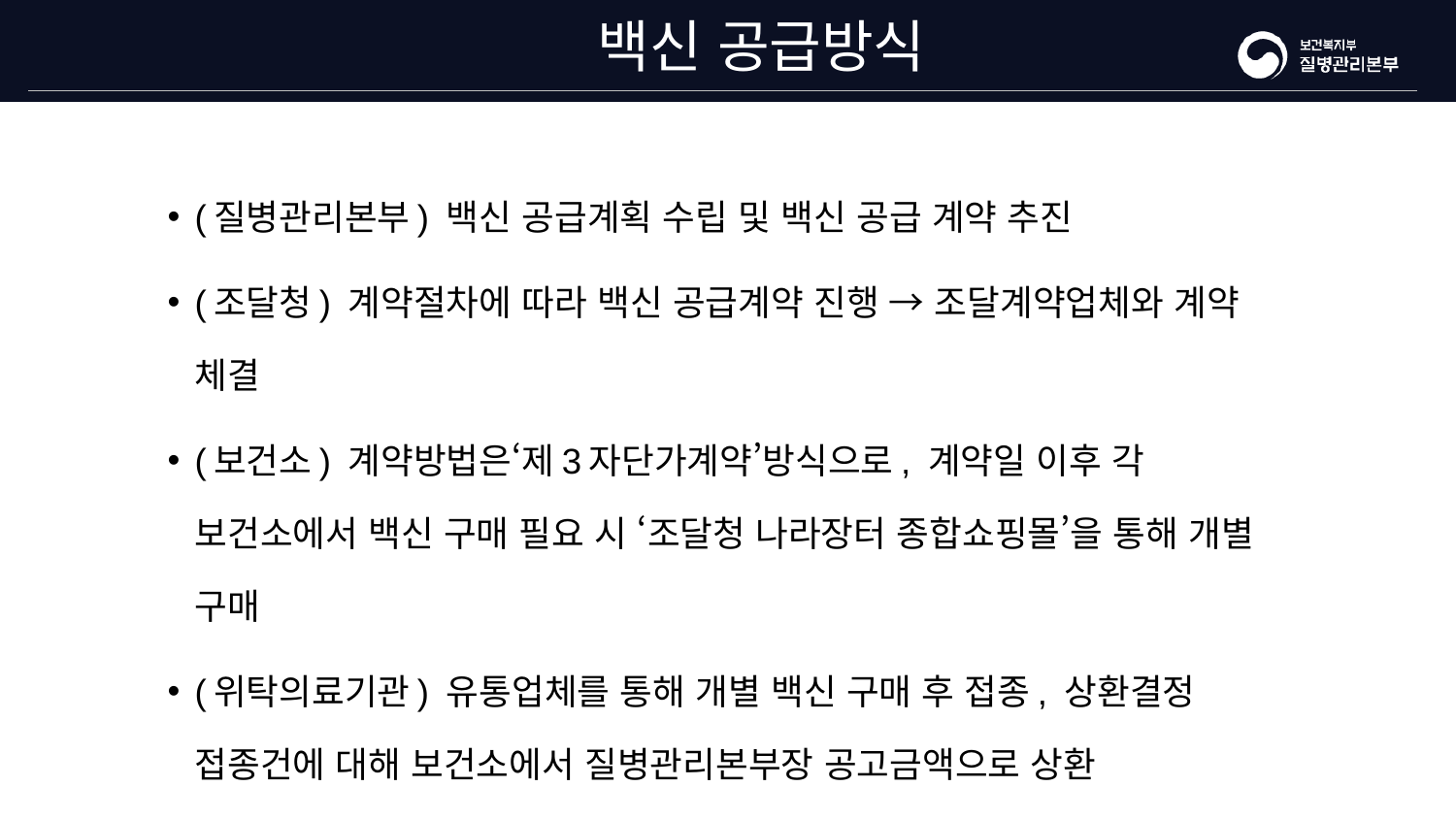

# 백신 공급방식
(질병관리본부) 백신 공급계획 수립 및 백신 공급 계약 추진
(조달청) 계약절차에 따라 백신 공급계약 진행 → 조달계약업체와 계약 체결
(보건소) 계약방법은‘제3자단가계약’방식으로, 계약일 이후 각 보건소에서 백신 구매 필요 시 ‘조달청 나라장터 종합쇼핑몰’을 통해 개별 구매
(위탁의료기관) 유통업체를 통해 개별 백신 구매 후 접종, 상환결정 접종건에 대해 보건소에서 질병관리본부장 공고금액으로 상환